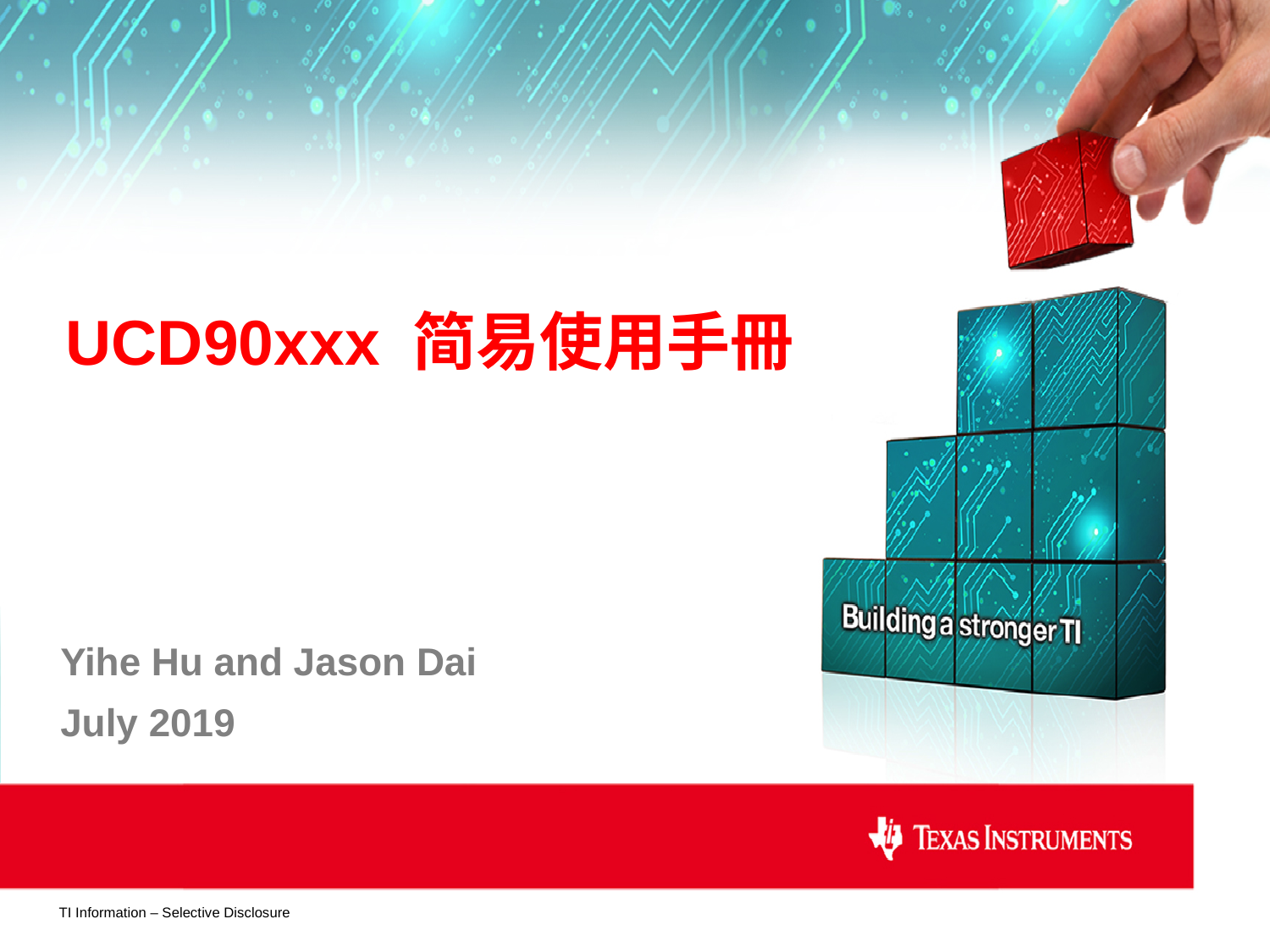

# UCD90xxx 简易使用手冊
Yihe Hu and Jason Dai
July 2019